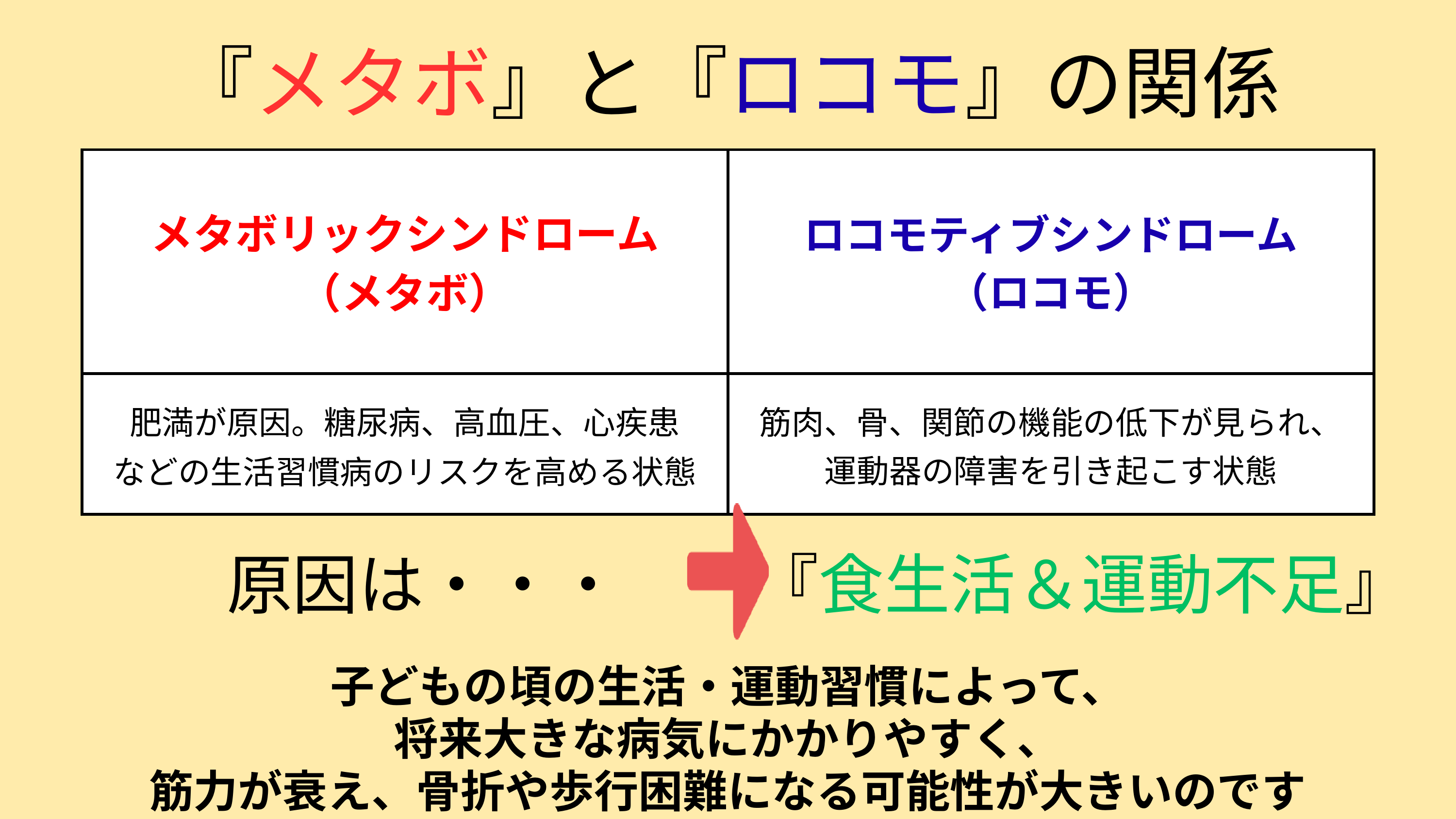

『メタボ』と『ロコモ』の関係
| メタボリックシンドローム （メタボ） | ロコモティブシンドローム （ロコモ） |
| --- | --- |
| 肥満が原因。糖尿病、高血圧、心疾患 などの生活習慣病のリスクを高める状態 | 筋肉、骨、関節の機能の低下が見られ、 運動器の障害を引き起こす状態 |
　　原因は・・・　　『食生活＆運動不足』

子どもの頃の生活・運動習慣によって、
将来大きな病気にかかりやすく、
筋力が衰え、骨折や歩行困難になる可能性が大きいのです